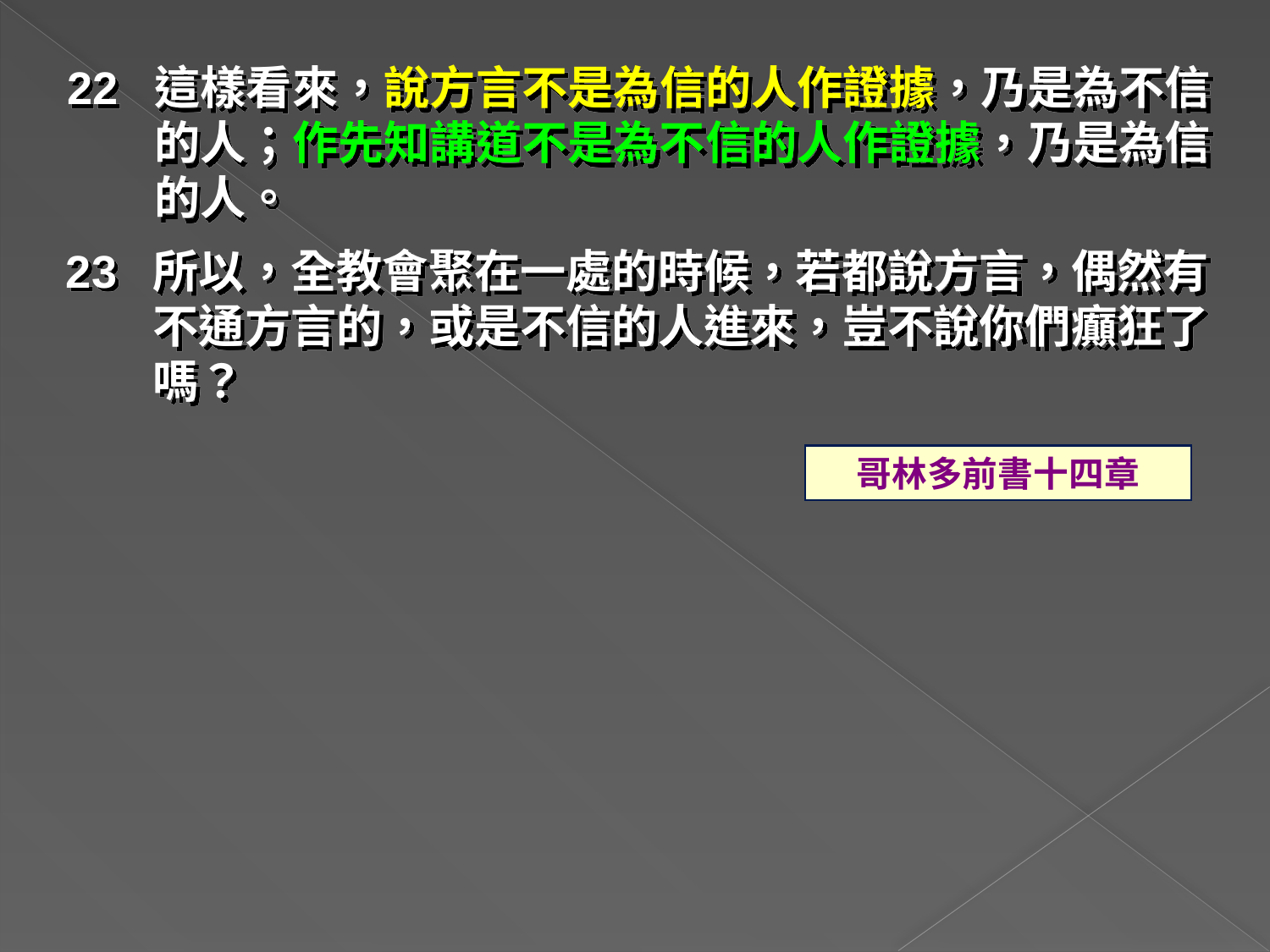

22	這樣看來，說方言不是為信的人作證據，乃是為不信的人；作先知講道不是為不信的人作證據，乃是為信的人。
23	所以，全教會聚在一處的時候，若都說方言，偶然有不通方言的，或是不信的人進來，豈不說你們癲狂了嗎？
哥林多前書十四章